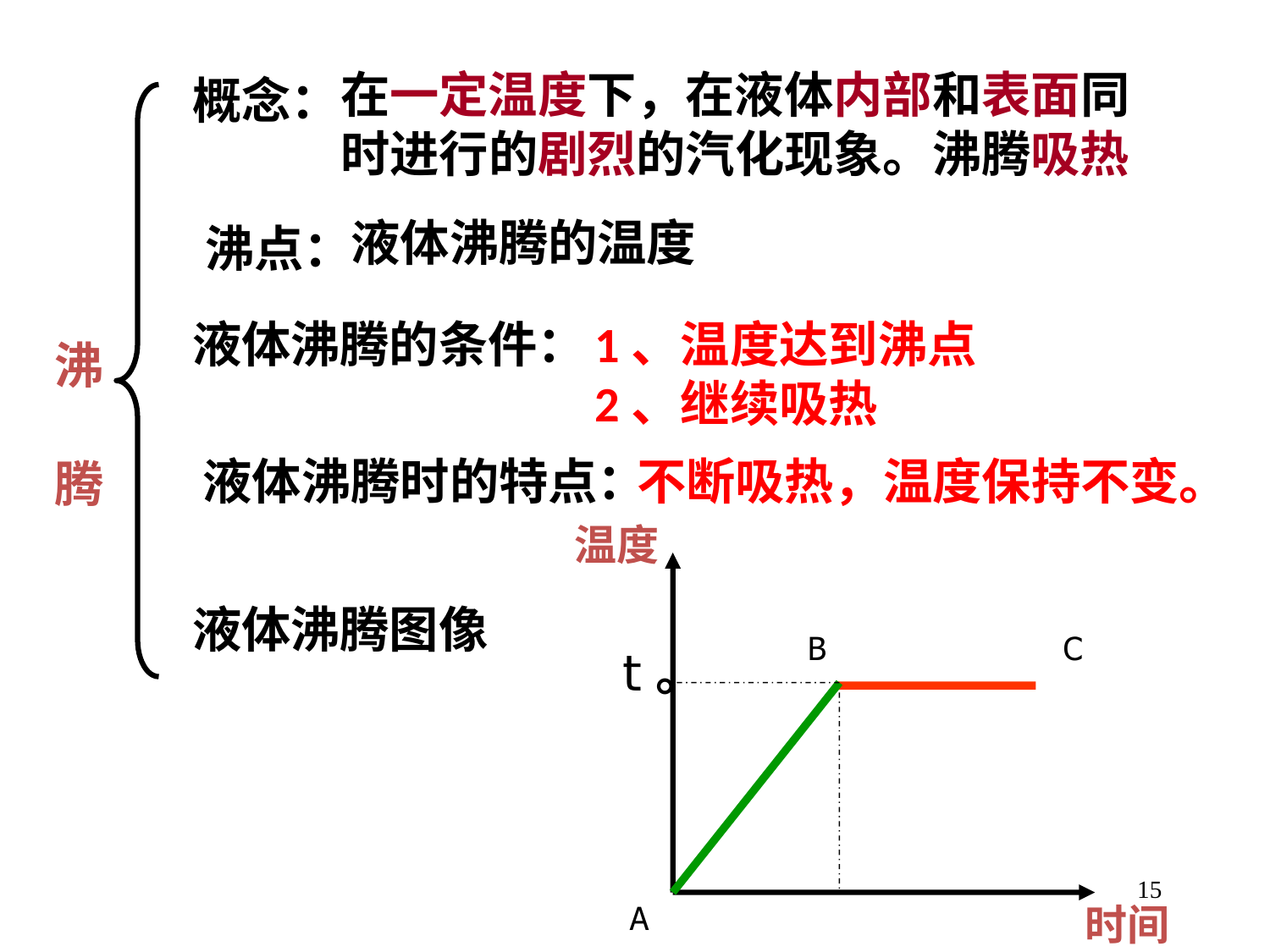

在一定温度下，在液体内部和表面同时进行的剧烈的汽化现象。沸腾吸热
概念：

液体沸腾的温度
 沸点：
液体沸腾的条件：
1、温度达到沸点
2、继续吸热
沸

腾
 液体沸腾时的特点：
不断吸热，温度保持不变。
温度

B
C
t。

时间
A

液体沸腾图像

15